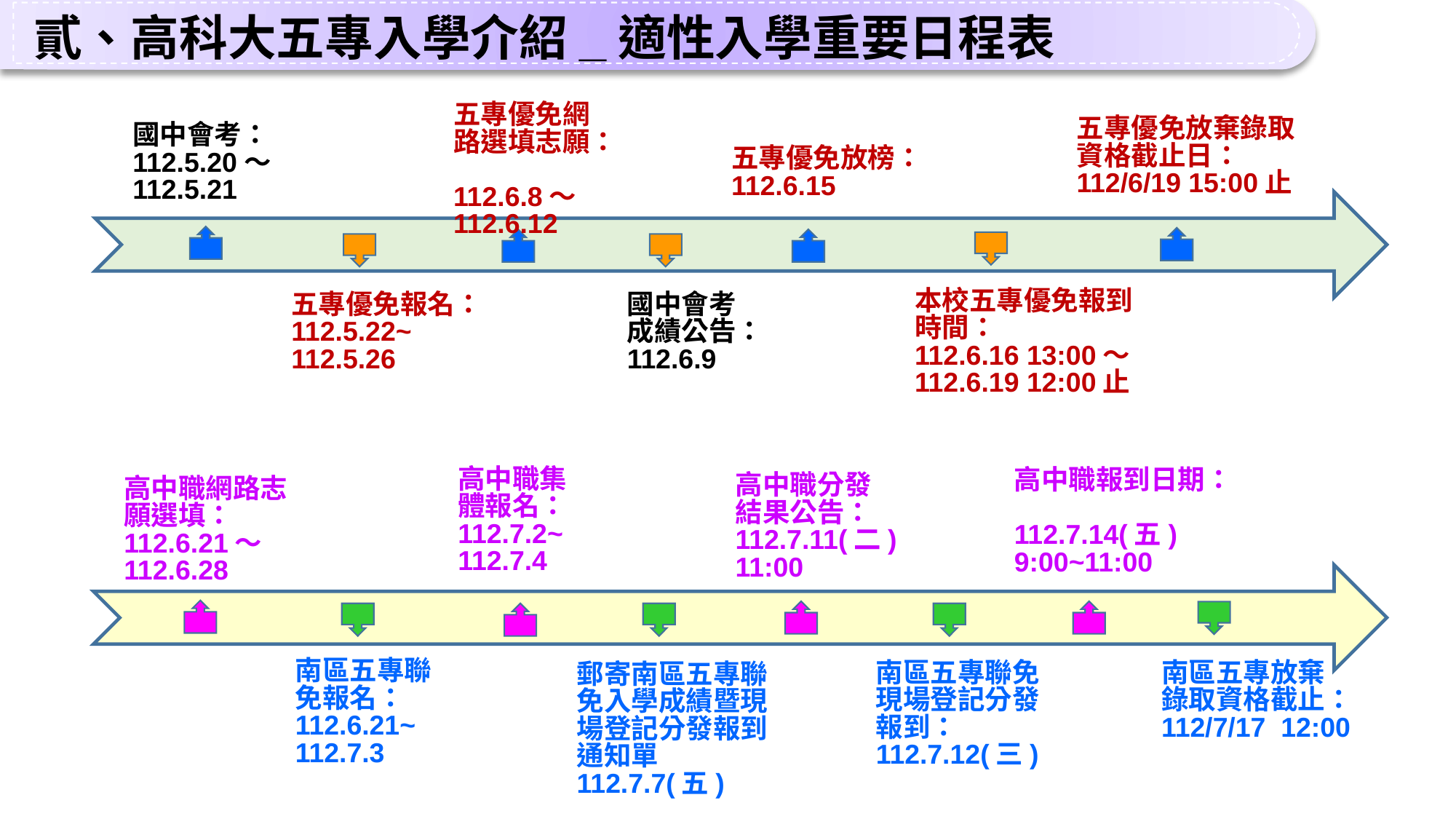

貳、高科大五專入學介紹_適性入學重要日程表

五專優免網路選填志願：
112.6.8～112.6.12
五專優免放棄錄取資格截止日：
112/6/19 15:00止
國中會考：112.5.20～112.5.21
五專優免放榜：112.6.15

本校五專優免報到時間：
112.6.16 13:00～
112.6.19 12:00止
五專優免報名：112.5.22~ 112.5.26
國中會考
成績公告：112.6.9
高中職集體報名：
112.7.2~
112.7.4
高中職報到日期：
112.7.14(五)
9:00~11:00
高中職分發結果公告：
112.7.11(二)
11:00
高中職網路志願選填：112.6.21～112.6.28

南區五專聯免報名：
112.6.21~
112.7.3
南區五專聯免現場登記分發報到：112.7.12(三)
南區五專放棄錄取資格截止：112/7/17  12:00
郵寄南區五專聯免入學成績暨現場登記分發報到通知單112.7.7(五)